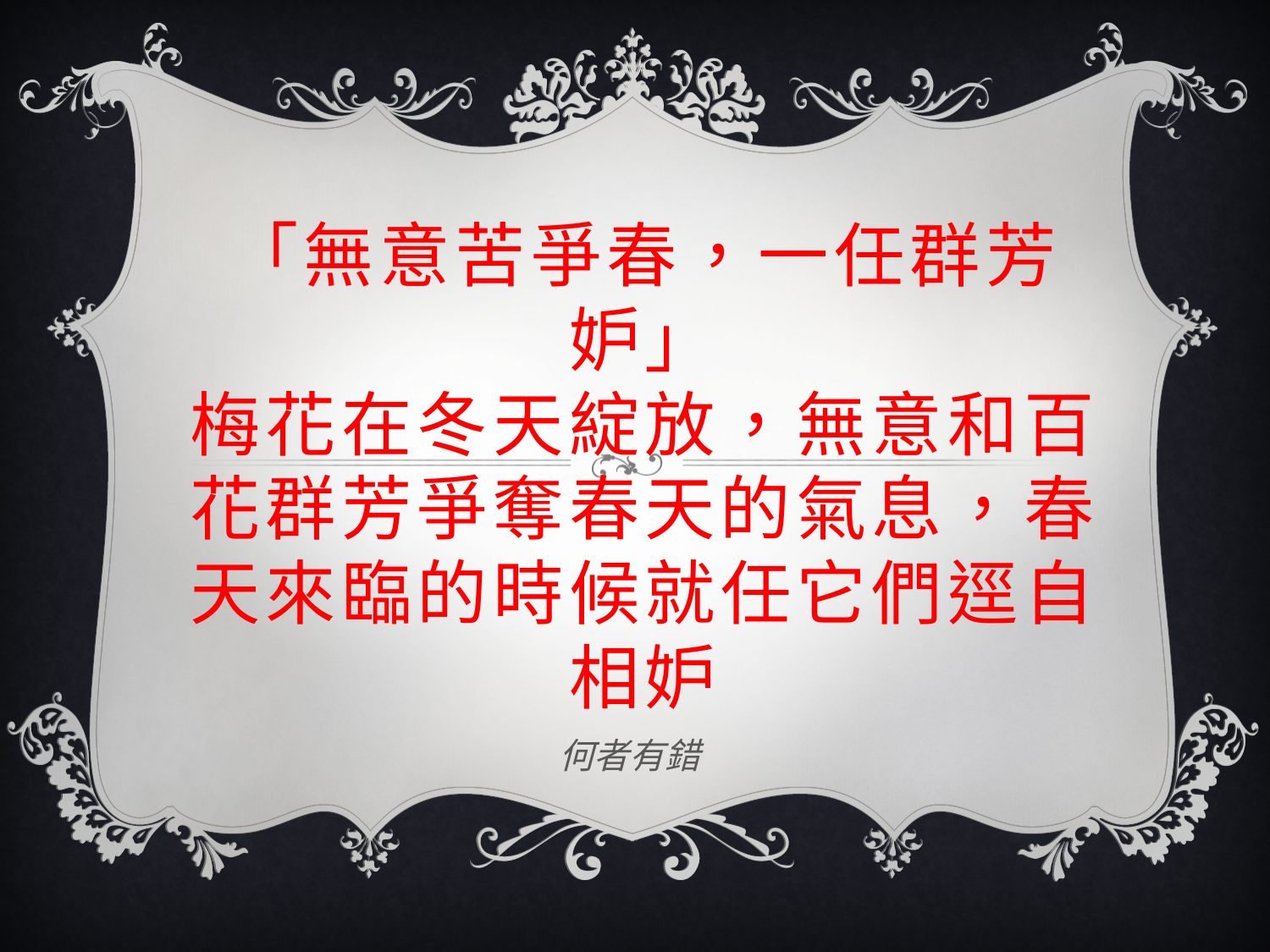

# 「無意苦爭春，一任群芳妒」 梅花在冬天綻放，無意和百花群芳爭奪春天的氣息，春天來臨的時候就任它們逕自相妒
何者有錯